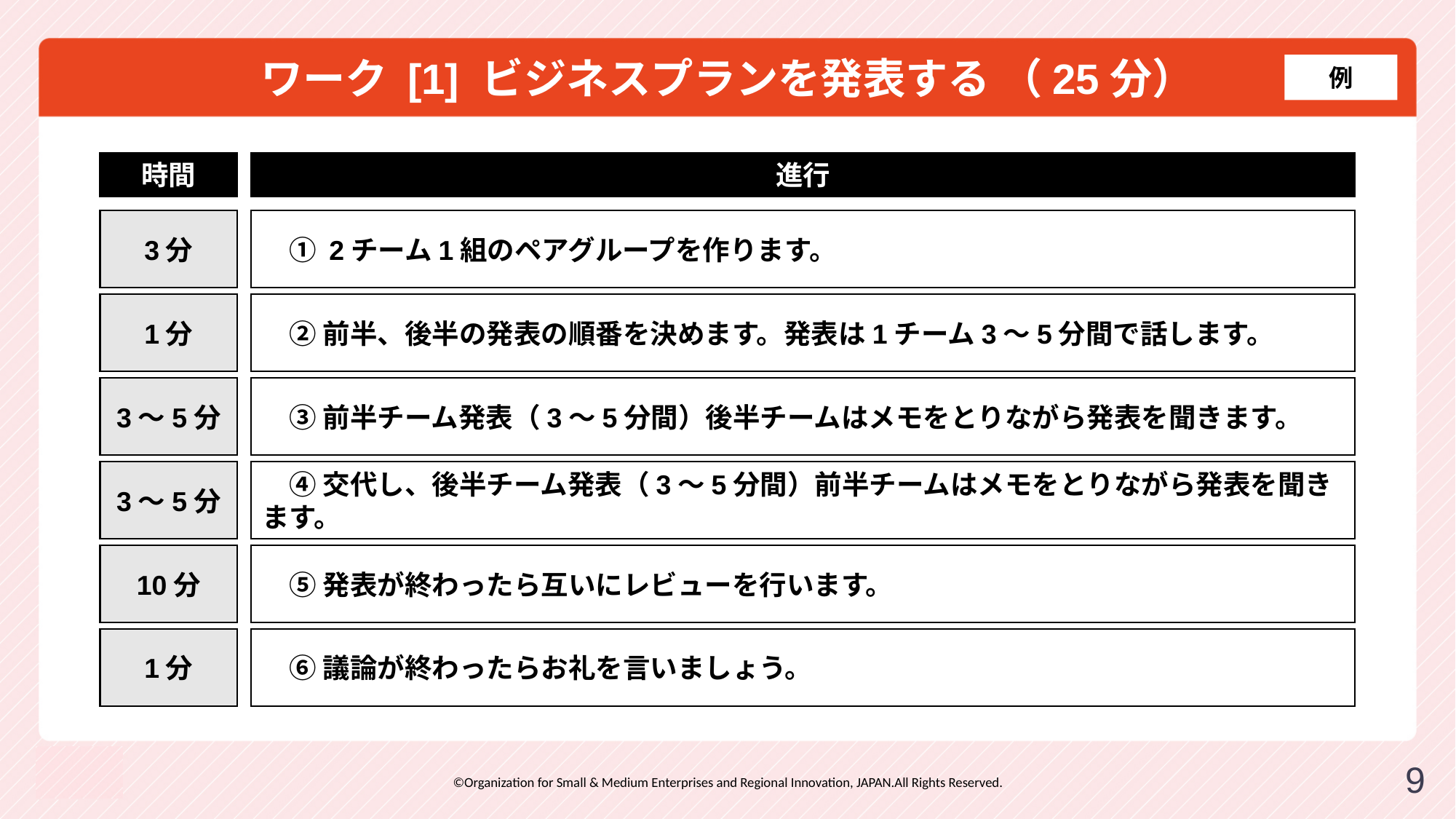

# ワーク [1] ビジネスプランを発表する （25分）
例
時間
進行
3分
　① 2チーム1組のペアグループを作ります。
1分
　② 前半、後半の発表の順番を決めます。発表は1チーム3〜5分間で話します。
3～5分
　③ 前半チーム発表（3〜5分間）後半チームはメモをとりながら発表を聞きます。
3～5分
　④ 交代し、後半チーム発表（3〜5分間）前半チームはメモをとりながら発表を聞きます。
10分
　⑤ 発表が終わったら互いにレビューを行います。
1分
　⑥ 議論が終わったらお礼を言いましょう。